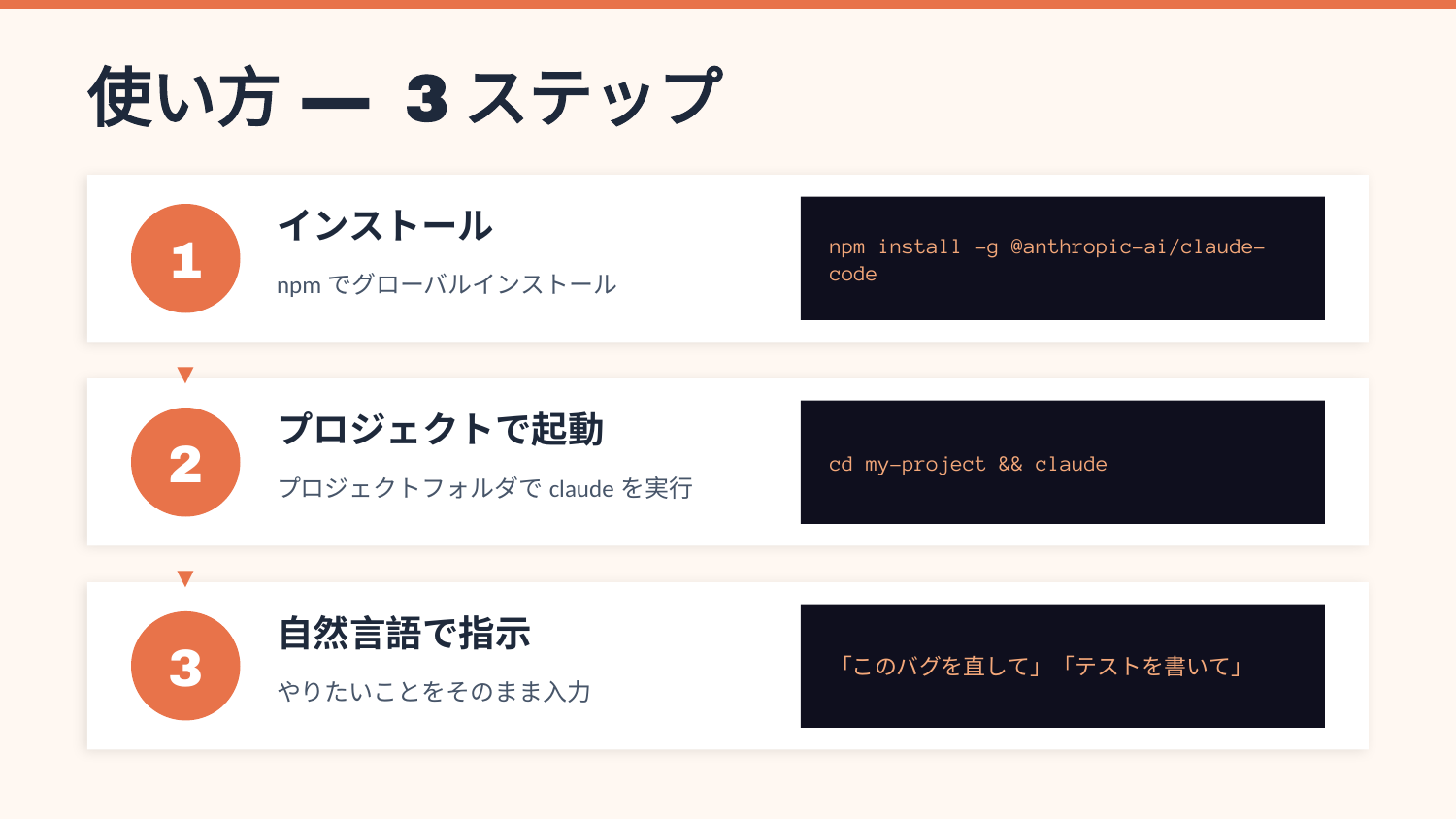

使い方 — 3ステップ

インストール

npm install -g @anthropic-ai/claude-code

1
npmでグローバルインストール
▼

プロジェクトで起動

cd my-project && claude

2
プロジェクトフォルダでclaudeを実行
▼

自然言語で指示

「このバグを直して」「テストを書いて」

3
やりたいことをそのまま入力